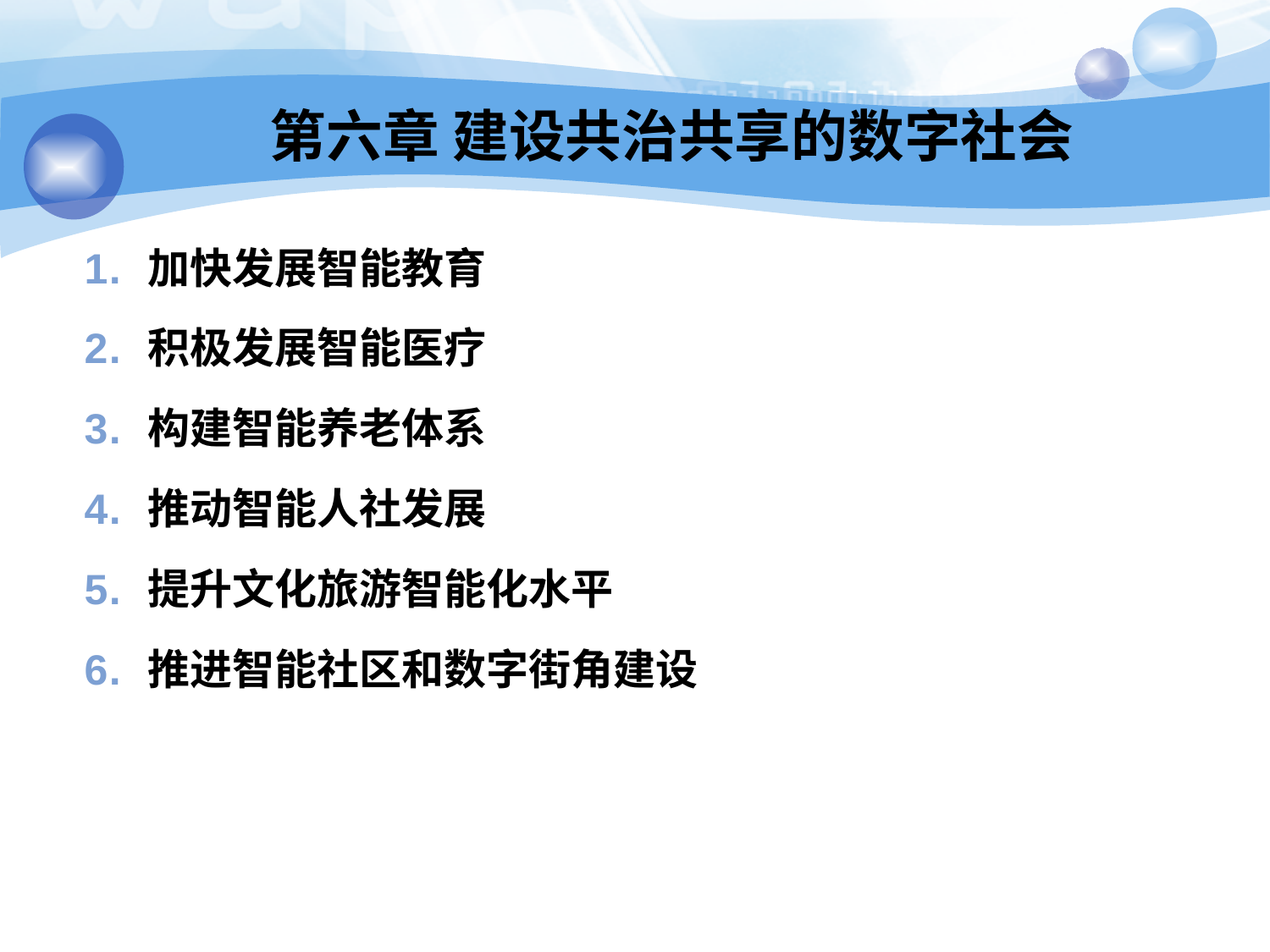

# 第六章 建设共治共享的数字社会
加快发展智能教育
积极发展智能医疗
构建智能养老体系
推动智能人社发展
提升文化旅游智能化水平
推进智能社区和数字街角建设